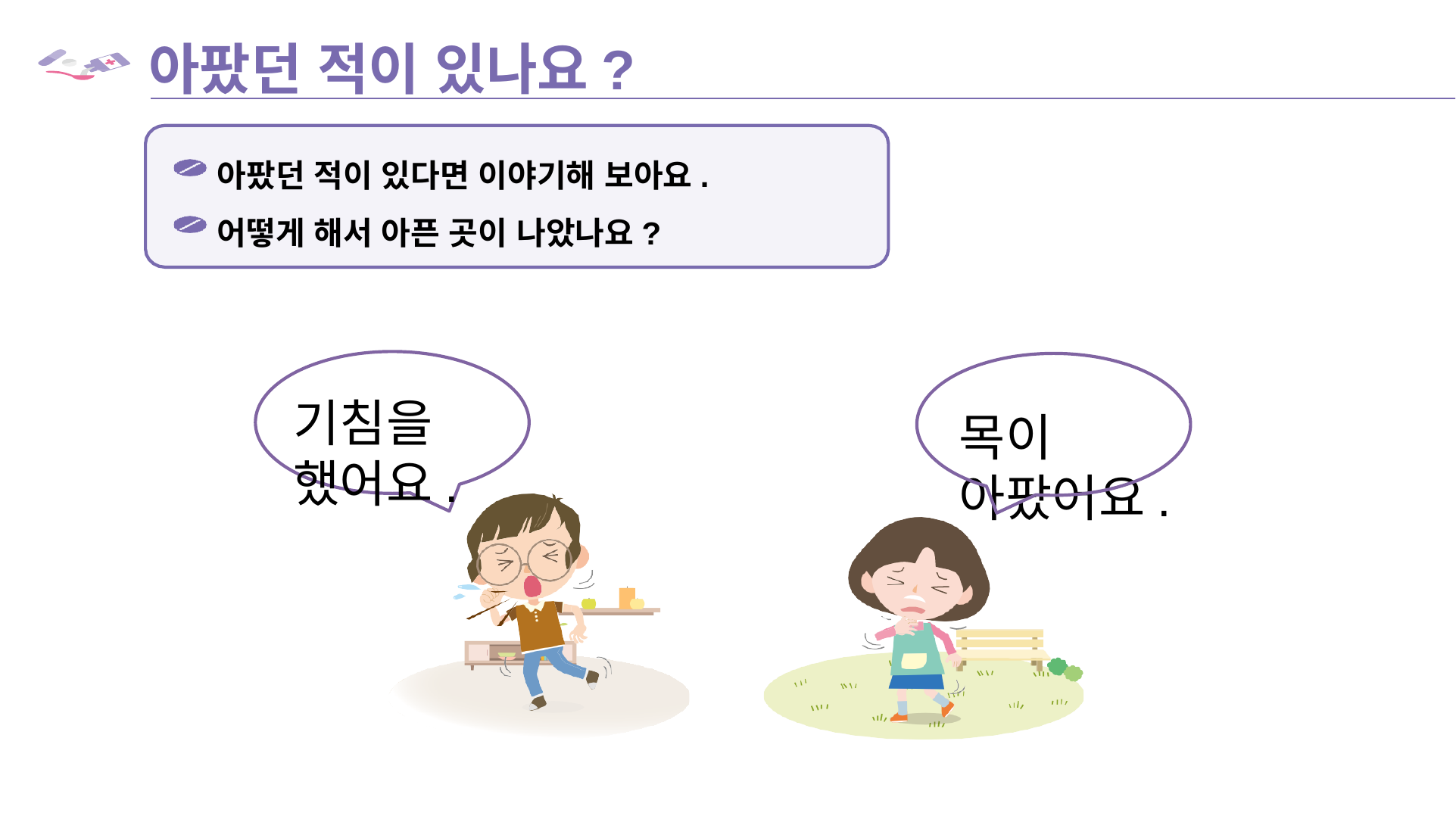

# 아팠던 적이 있나요?

아팠던 적이 있다면 이야기해 보아요.
어떻게 해서 아픈 곳이 나았나요?

기침을 했어요.
목이 아팠어요.